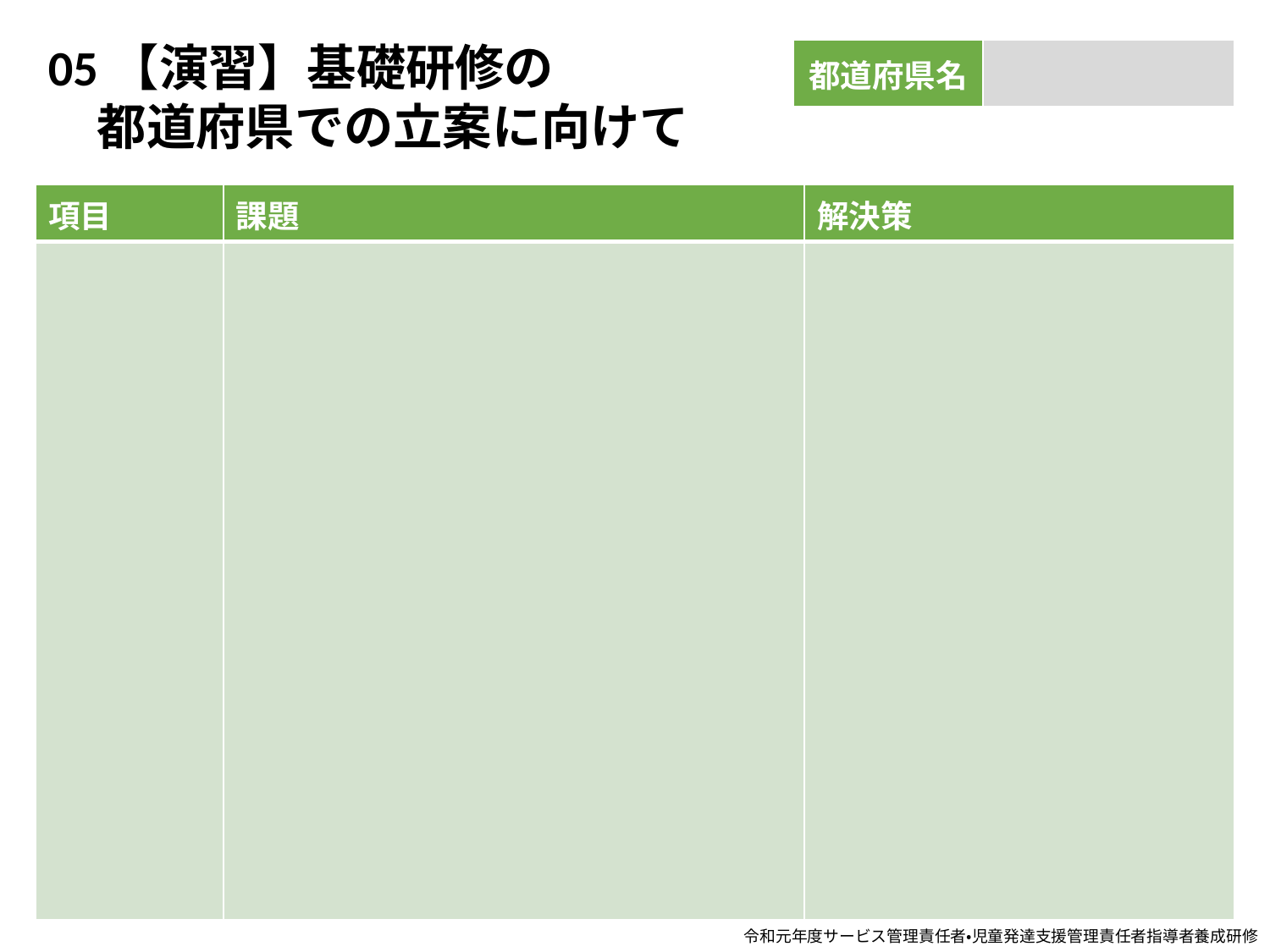

05【演習】基礎研修の
　都道府県での立案に向けて
| 都道府県名 |  |
| --- | --- |
| 項目 | 課題 | 解決策 |
| --- | --- | --- |
|  |  |  |
令和元年度サービス管理責任者・児童発達支援管理責任者指導者養成研修